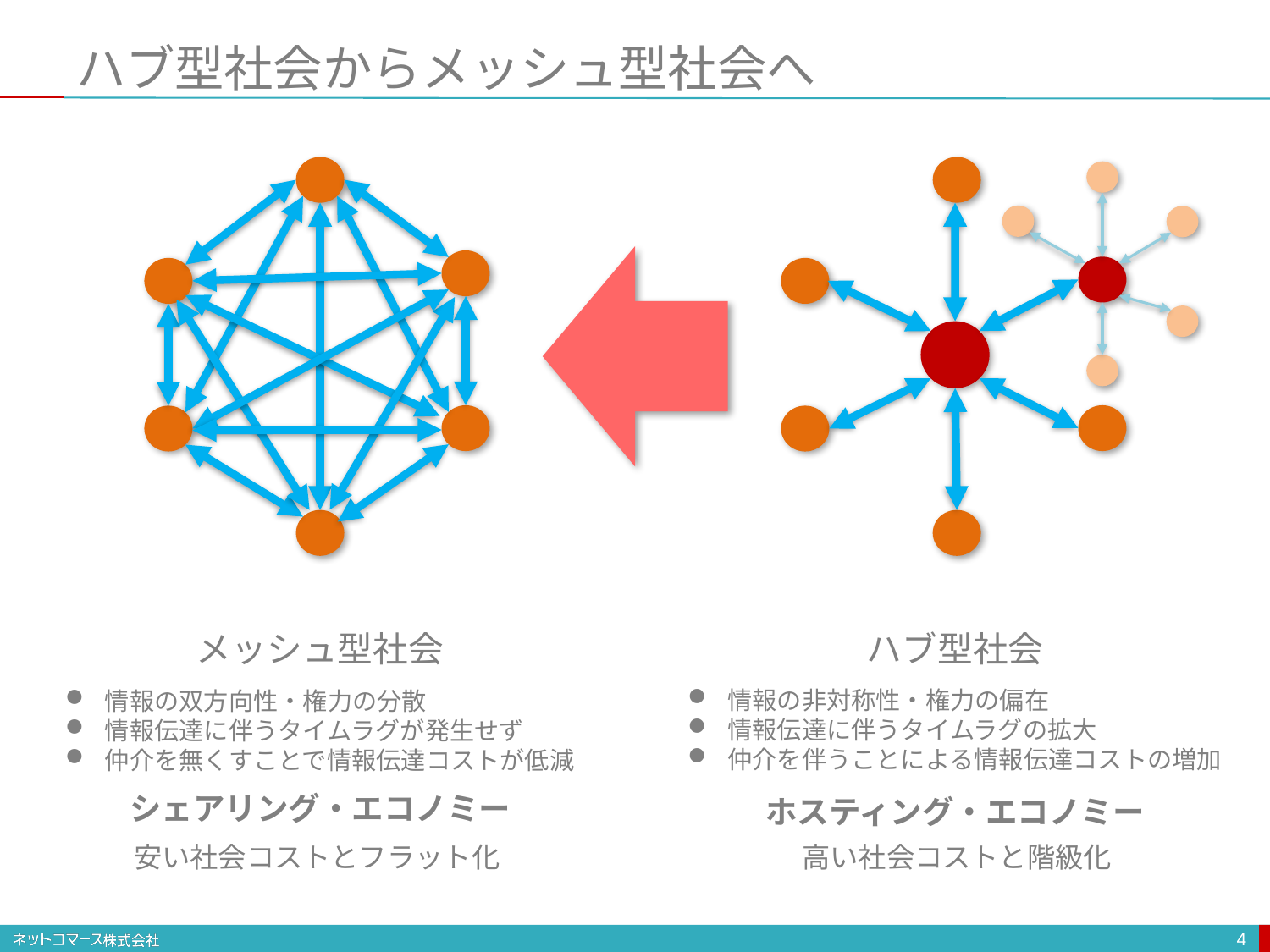

# ハブ型社会からメッシュ型社会へ

メッシュ型社会
ハブ型社会
情報の非対称性・権力の偏在
情報伝達に伴うタイムラグの拡大
仲介を伴うことによる情報伝達コストの増加
情報の双方向性・権力の分散
情報伝達に伴うタイムラグが発生せず
仲介を無くすことで情報伝達コストが低減
シェアリング・エコノミー
ホスティング・エコノミー
安い社会コストとフラット化
高い社会コストと階級化
4